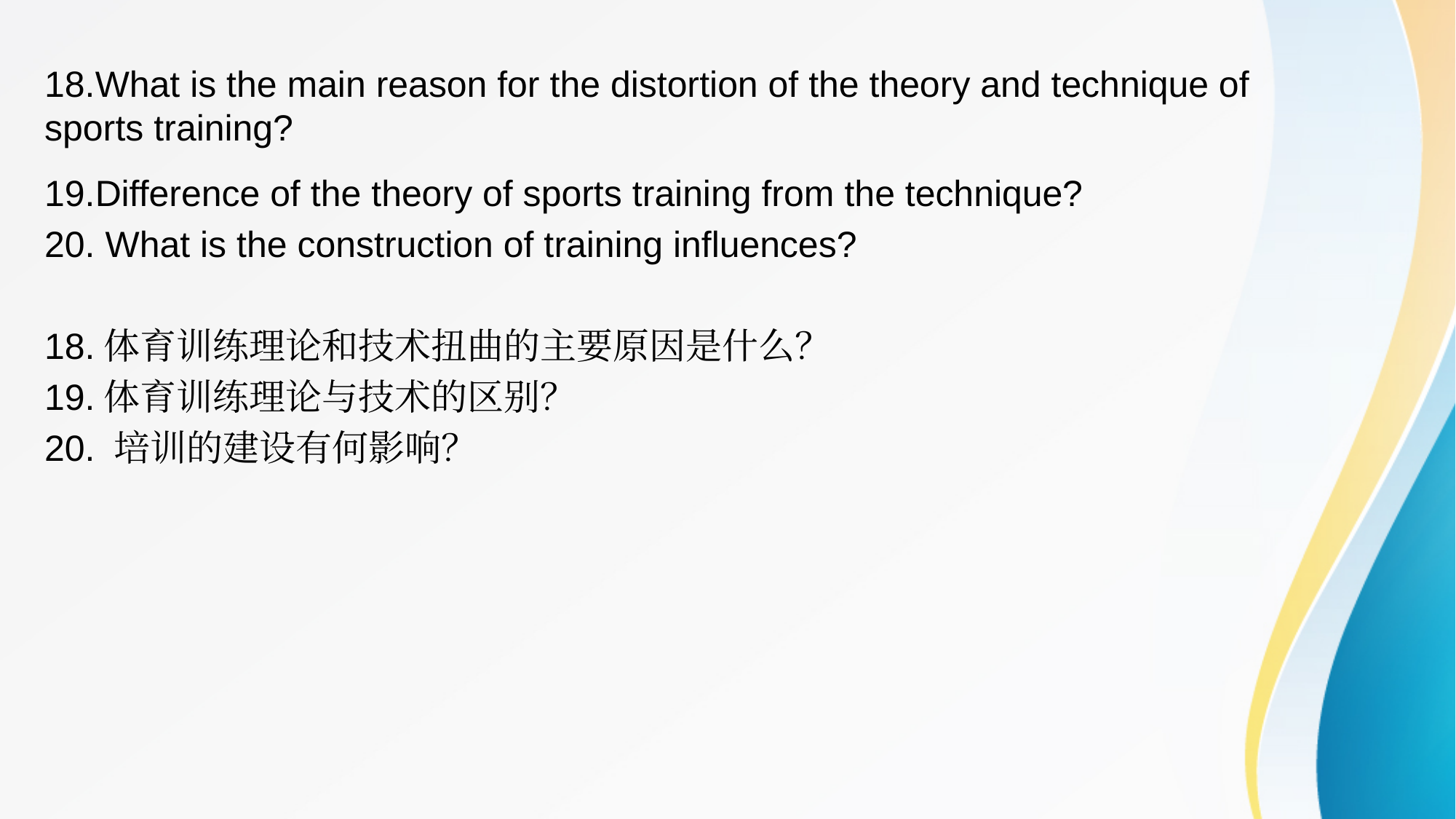

18.What is the main reason for the distortion of the theory and technique of sports training?
19.Difference of the theory of sports training from the technique?
20. What is the construction of training influences?

18.体育训练理论和技术扭曲的主要原因是什么？
19.体育训练理论与技术的区别？
20. 培训的建设有何影响？